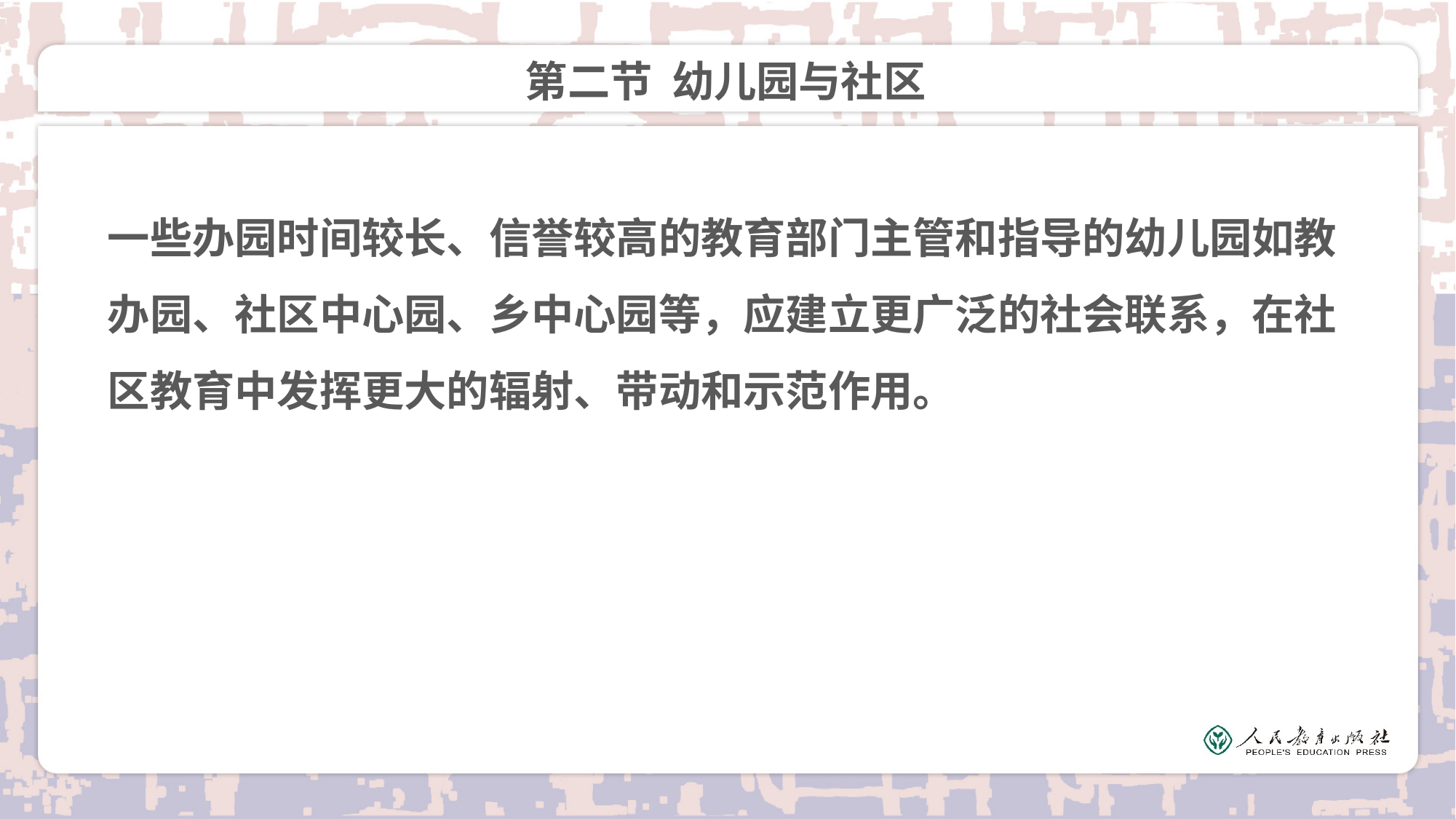

# 第二节  幼儿园与社区
一些办园时间较长、信誉较高的教育部门主管和指导的幼儿园如教办园、社区中心园、乡中心园等，应建立更广泛的社会联系，在社区教育中发挥更大的辐射、带动和示范作用。